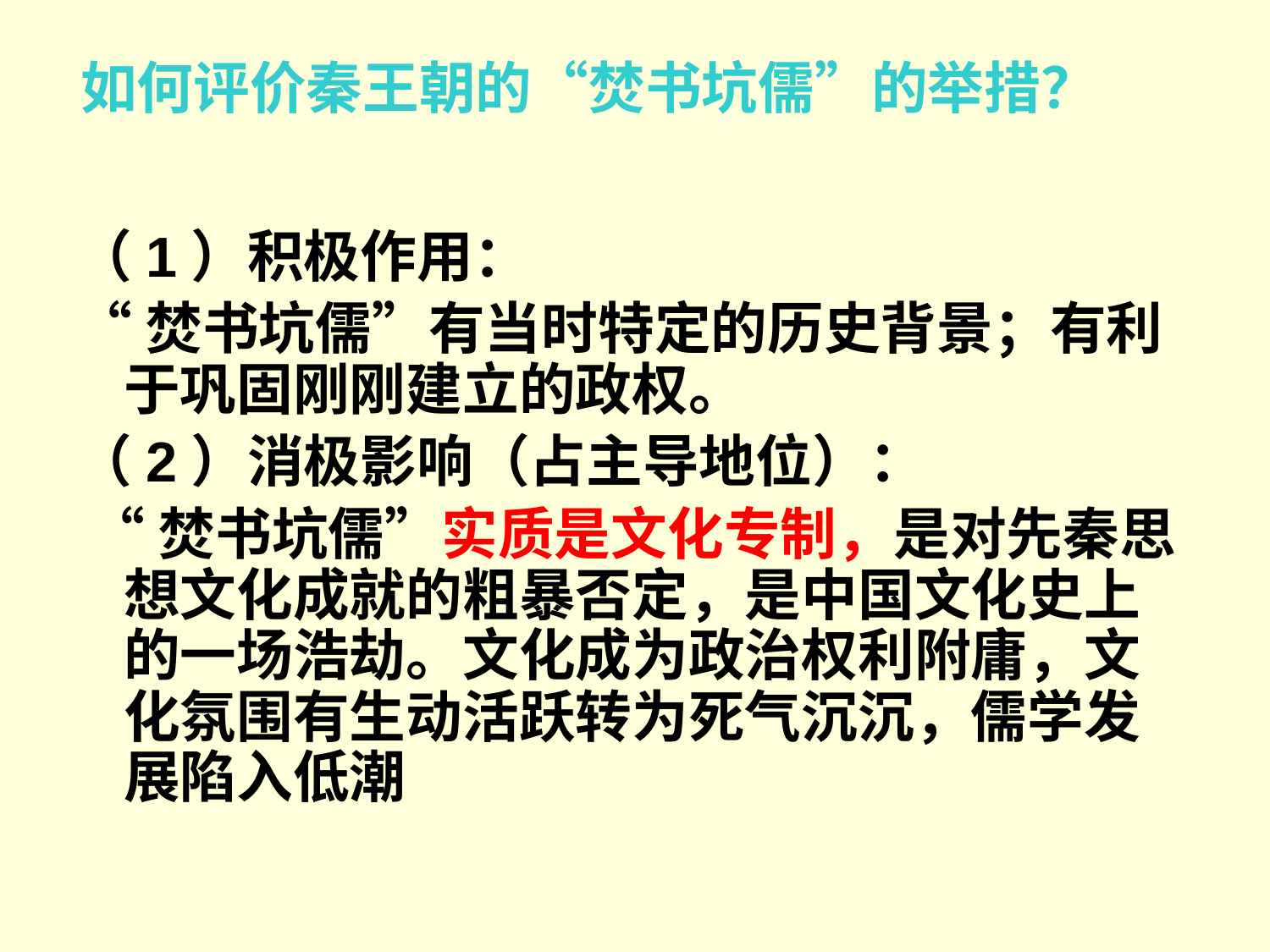

如何评价秦王朝的“焚书坑儒”的举措？

（1）积极作用：
“焚书坑儒”有当时特定的历史背景；有利于巩固刚刚建立的政权。
（2）消极影响（占主导地位）：
 “焚书坑儒”实质是文化专制，是对先秦思想文化成就的粗暴否定，是中国文化史上的一场浩劫。文化成为政治权利附庸，文化氛围有生动活跃转为死气沉沉，儒学发展陷入低潮